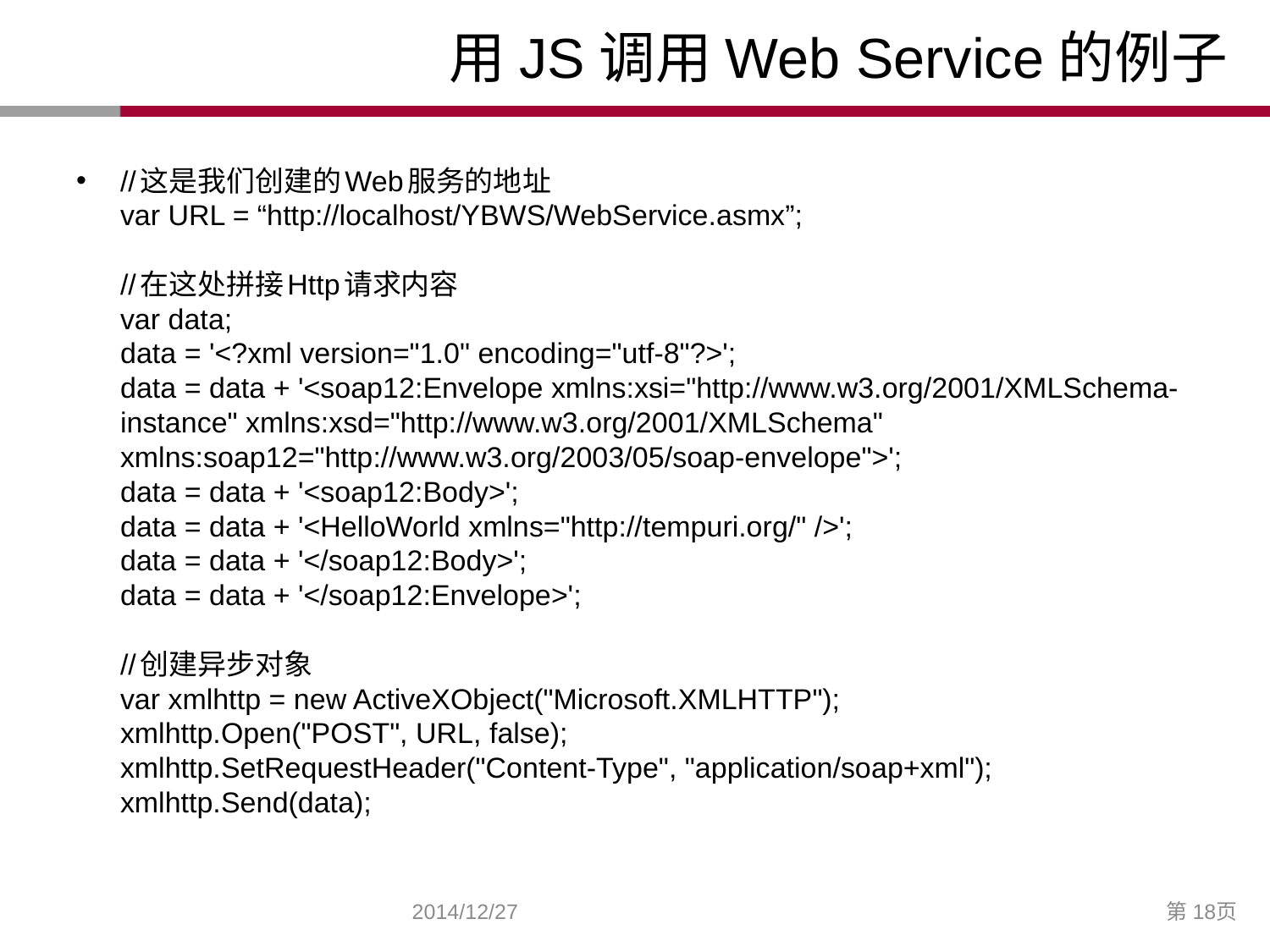

# 用JS调用Web Service的例子
//这是我们创建的Web服务的地址
var URL = “http://localhost/YBWS/WebService.asmx”;
//在这处拼接Http请求内容
var data;
data = '<?xml version="1.0" encoding="utf-8"?>';
data = data + '<soap12:Envelope xmlns:xsi="http://www.w3.org/2001/XMLSchema-instance" xmlns:xsd="http://www.w3.org/2001/XMLSchema" xmlns:soap12="http://www.w3.org/2003/05/soap-envelope">';
data = data + '<soap12:Body>';
data = data + '<HelloWorld xmlns="http://tempuri.org/" />';
data = data + '</soap12:Body>';
data = data + '</soap12:Envelope>';
//创建异步对象
var xmlhttp = new ActiveXObject("Microsoft.XMLHTTP");
xmlhttp.Open("POST", URL, false);
xmlhttp.SetRequestHeader("Content-Type", "application/soap+xml");
xmlhttp.Send(data);
2014/12/27
第18页